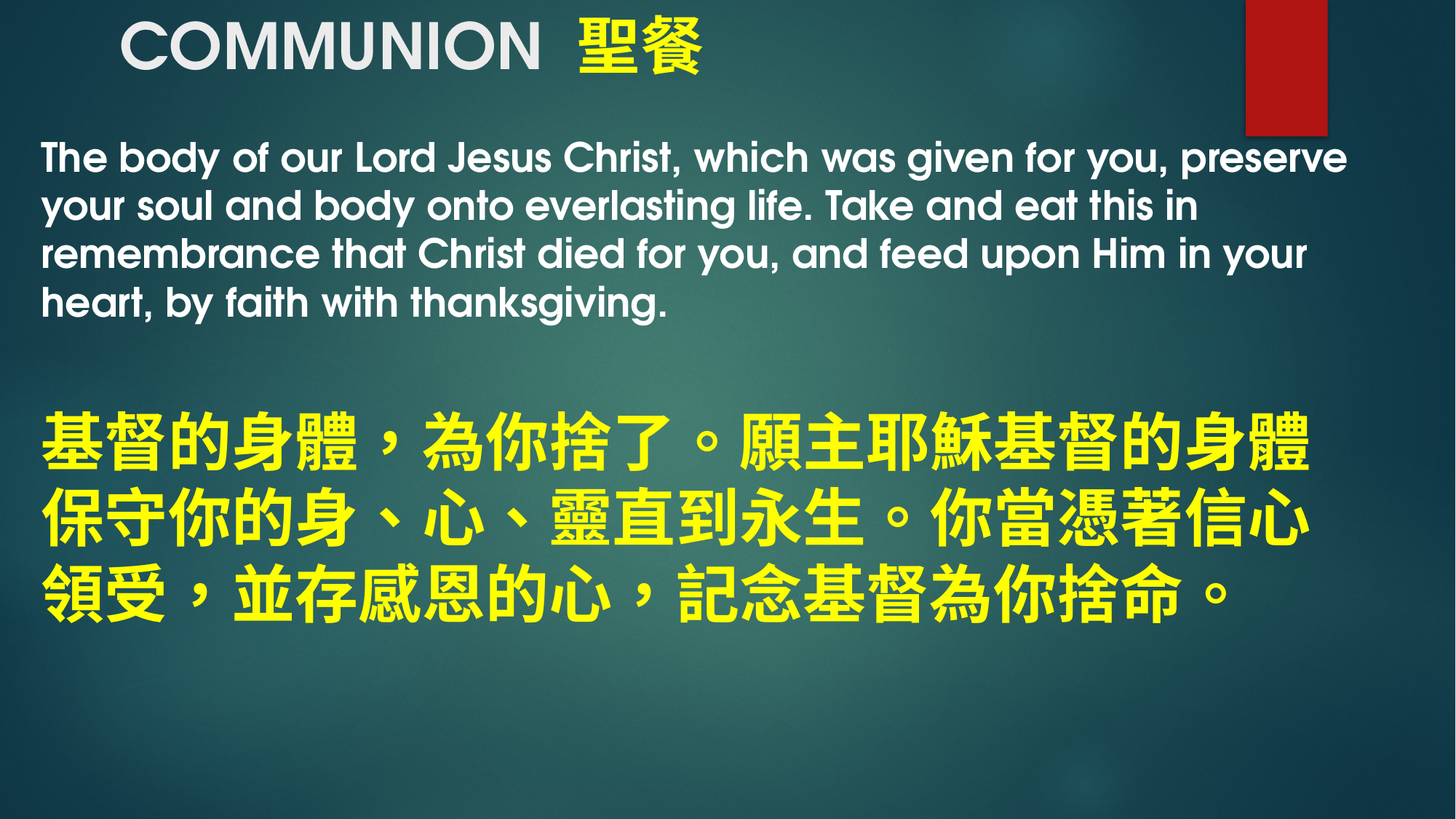

# COMMUNION 聖餐
The body of our Lord Jesus Christ, which was given for you, preserve your soul and body onto everlasting life. Take and eat this in remembrance that Christ died for you, and feed upon Him in your heart, by faith with thanksgiving.

基督的身體，為你捨了。願主耶穌基督的身體保守你的身、心、靈直到永生。你當憑著信心領受，並存感恩的心，記念基督為你捨命。